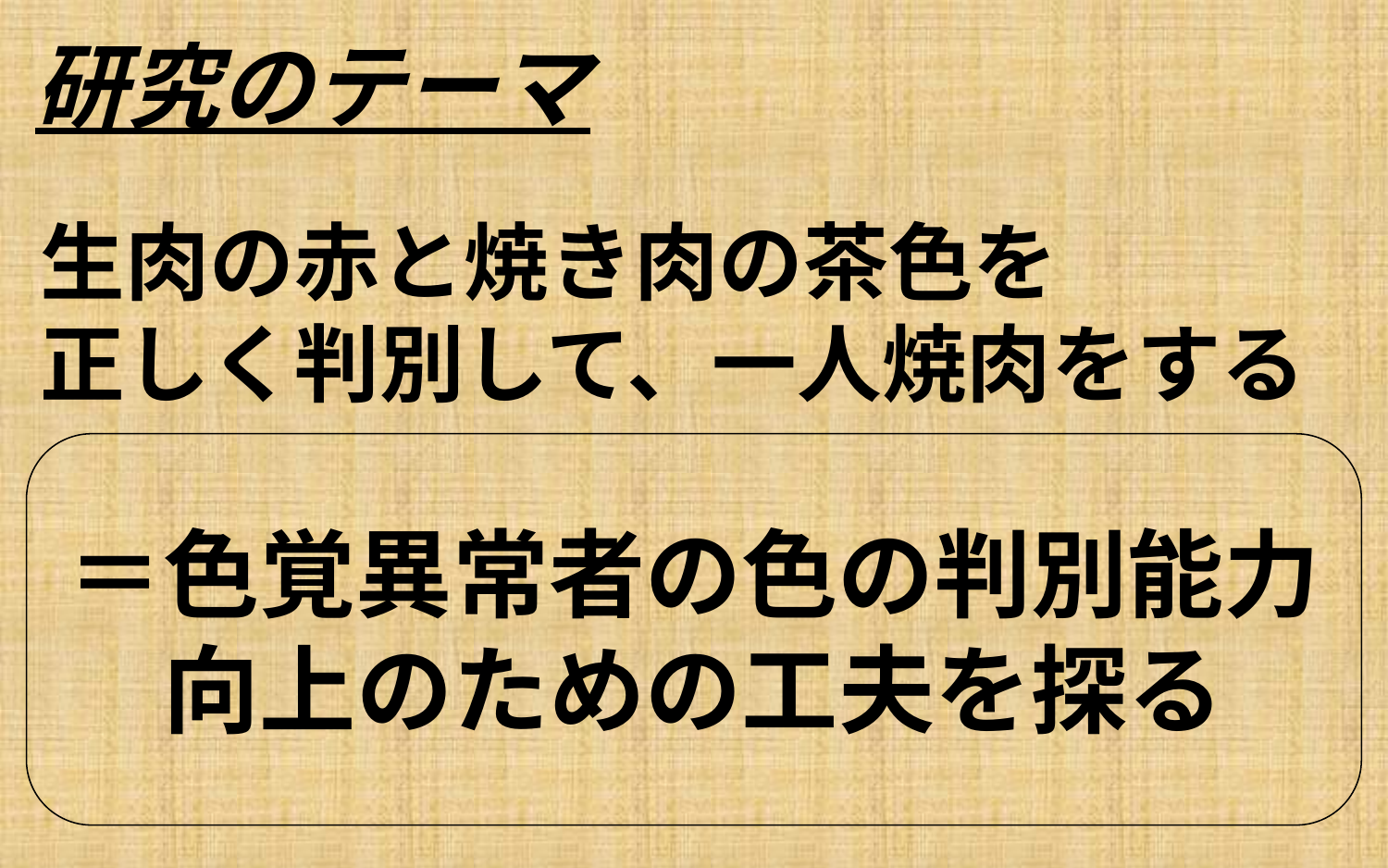

研究のテーマ
生肉の赤と焼き肉の茶色を
正しく判別して、一人焼肉をする
＝色覚異常者の色の判別能力向上のための工夫を探る